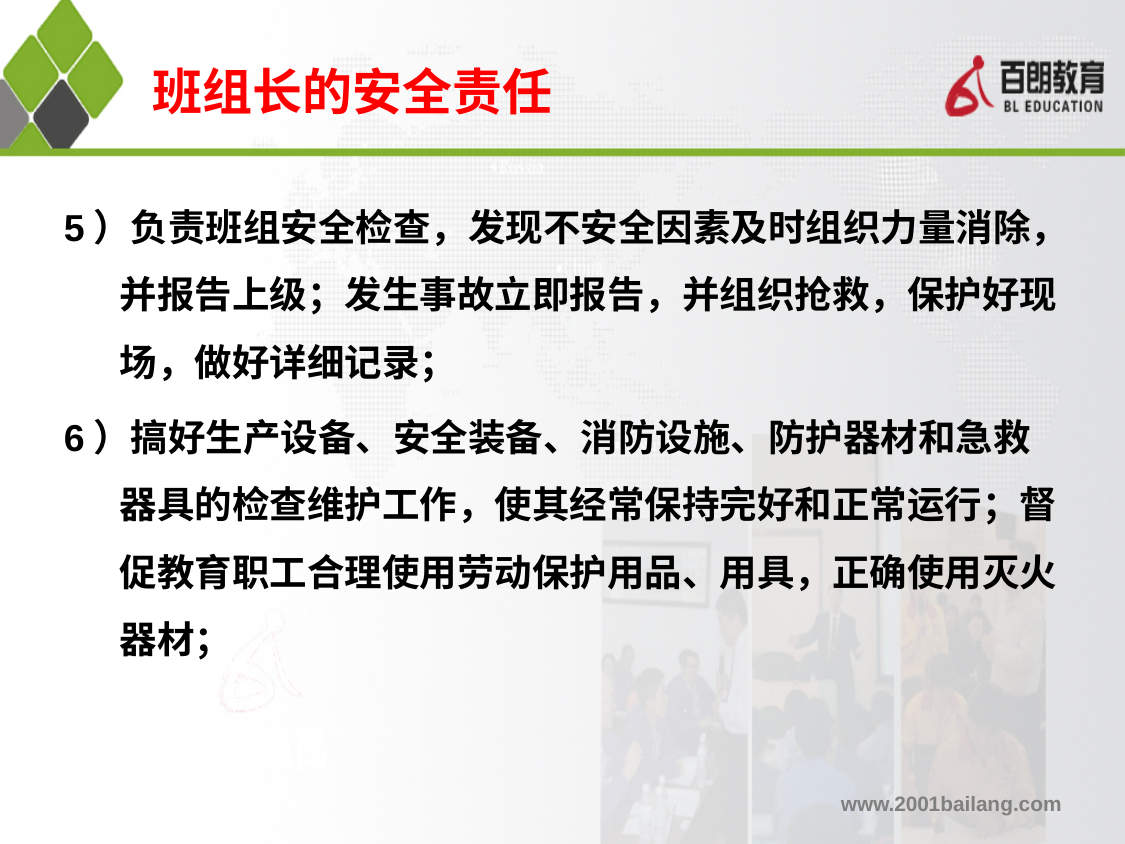

# 班组长的安全责任
5）负责班组安全检查，发现不安全因素及时组织力量消除，并报告上级；发生事故立即报告，并组织抢救，保护好现场，做好详细记录；
6）搞好生产设备、安全装备、消防设施、防护器材和急救器具的检查维护工作，使其经常保持完好和正常运行；督促教育职工合理使用劳动保护用品、用具，正确使用灭火器材；